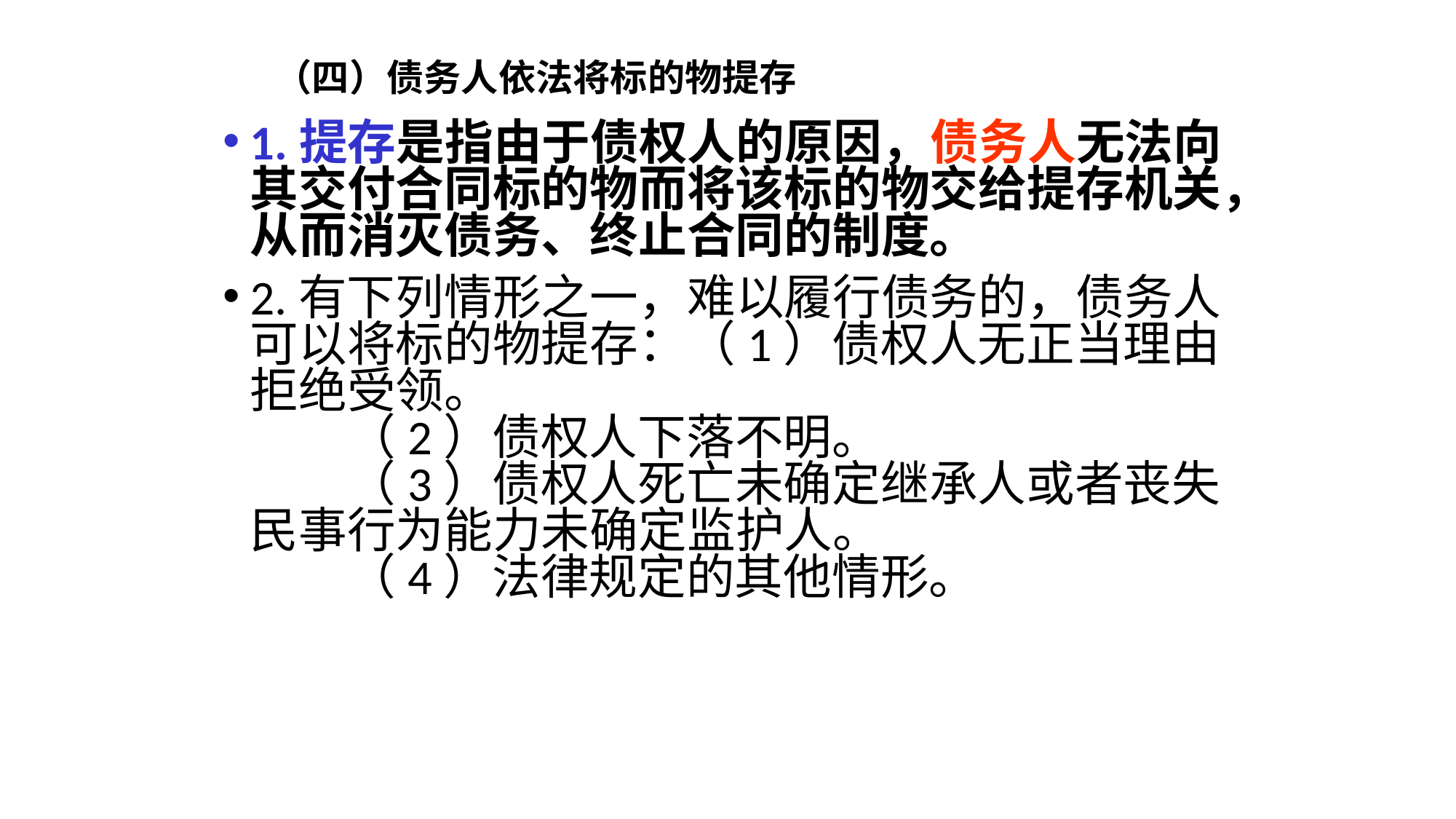

# （四）债务人依法将标的物提存
1.提存是指由于债权人的原因，债务人无法向其交付合同标的物而将该标的物交给提存机关，从而消灭债务、终止合同的制度。
2.有下列情形之一，难以履行债务的，债务人可以将标的物提存：（1）债权人无正当理由拒绝受领。
　　（2）债权人下落不明。
　　（3）债权人死亡未确定继承人或者丧失民事行为能力未确定监护人。
　　（4）法律规定的其他情形。